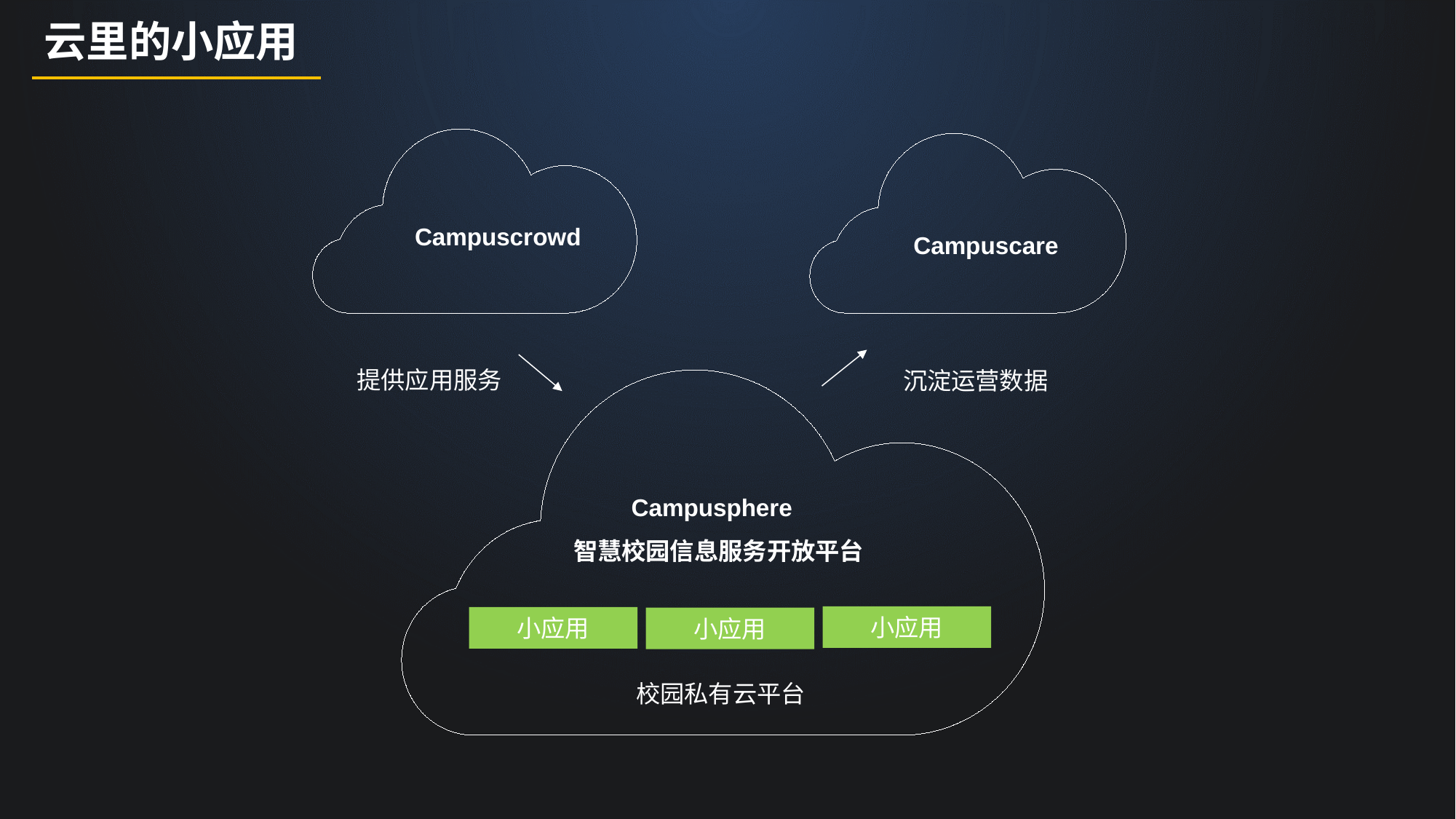

云里的小应用

Campuscrowd

Campuscare
提供应用服务
沉淀运营数据

Campusphere
智慧校园信息服务开放平台
小应用
小应用
小应用
校园私有云平台